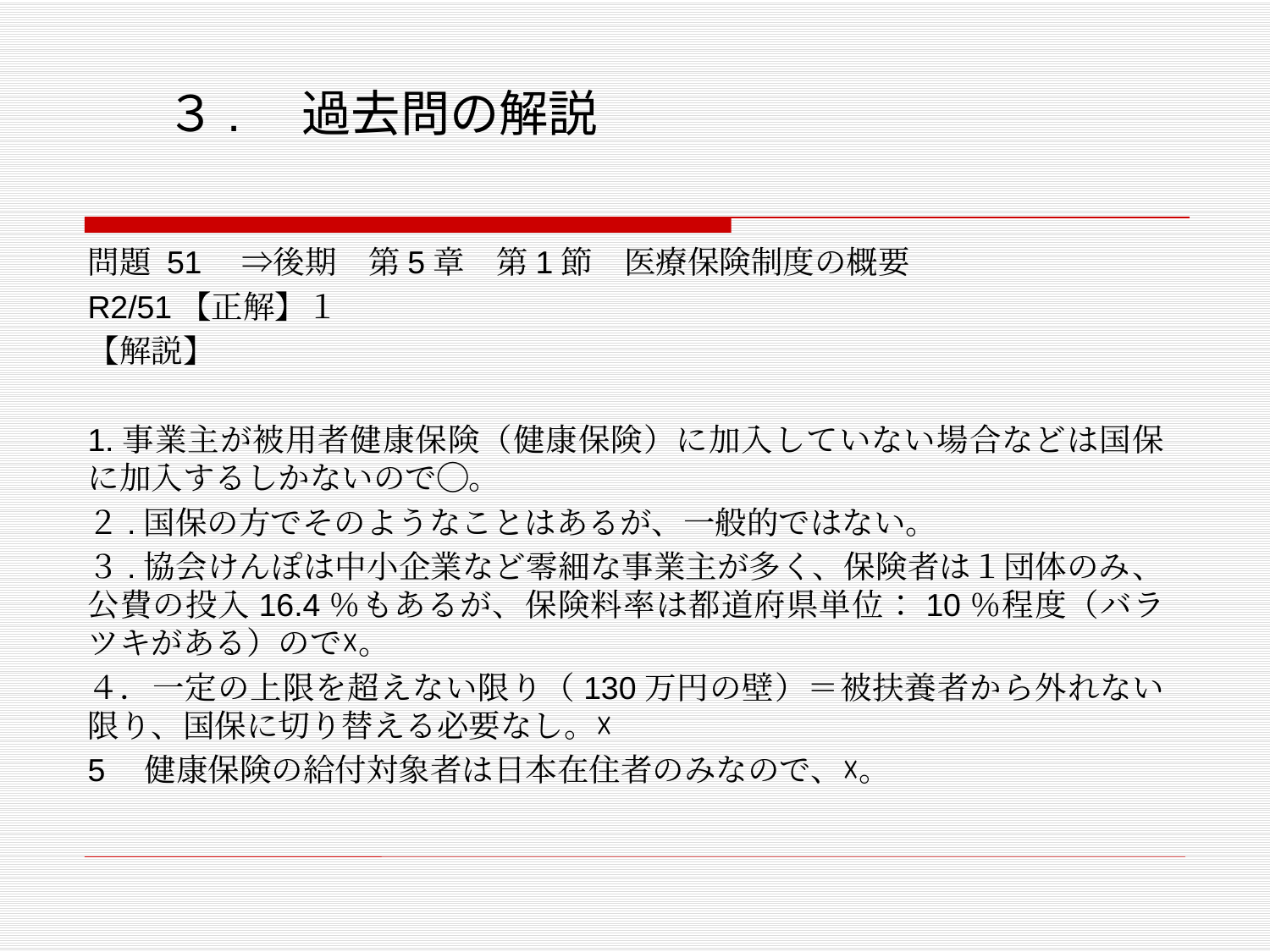

# ３.　過去問の解説
問題 51　⇒後期　第5章　第1節　医療保険制度の概要
R2/51【正解】１
【解説】

1.事業主が被用者健康保険（健康保険）に加入していない場合などは国保に加入するしかないので◯。
２.国保の方でそのようなことはあるが、一般的ではない。
３.協会けんぽは中小企業など零細な事業主が多く、保険者は１団体のみ、公費の投入16.4％もあるが、保険料率は都道府県単位：10％程度（バラツキがある）ので☓。
４．一定の上限を超えない限り（130万円の壁）＝被扶養者から外れない限り、国保に切り替える必要なし。☓
5　健康保険の給付対象者は日本在住者のみなので、☓。